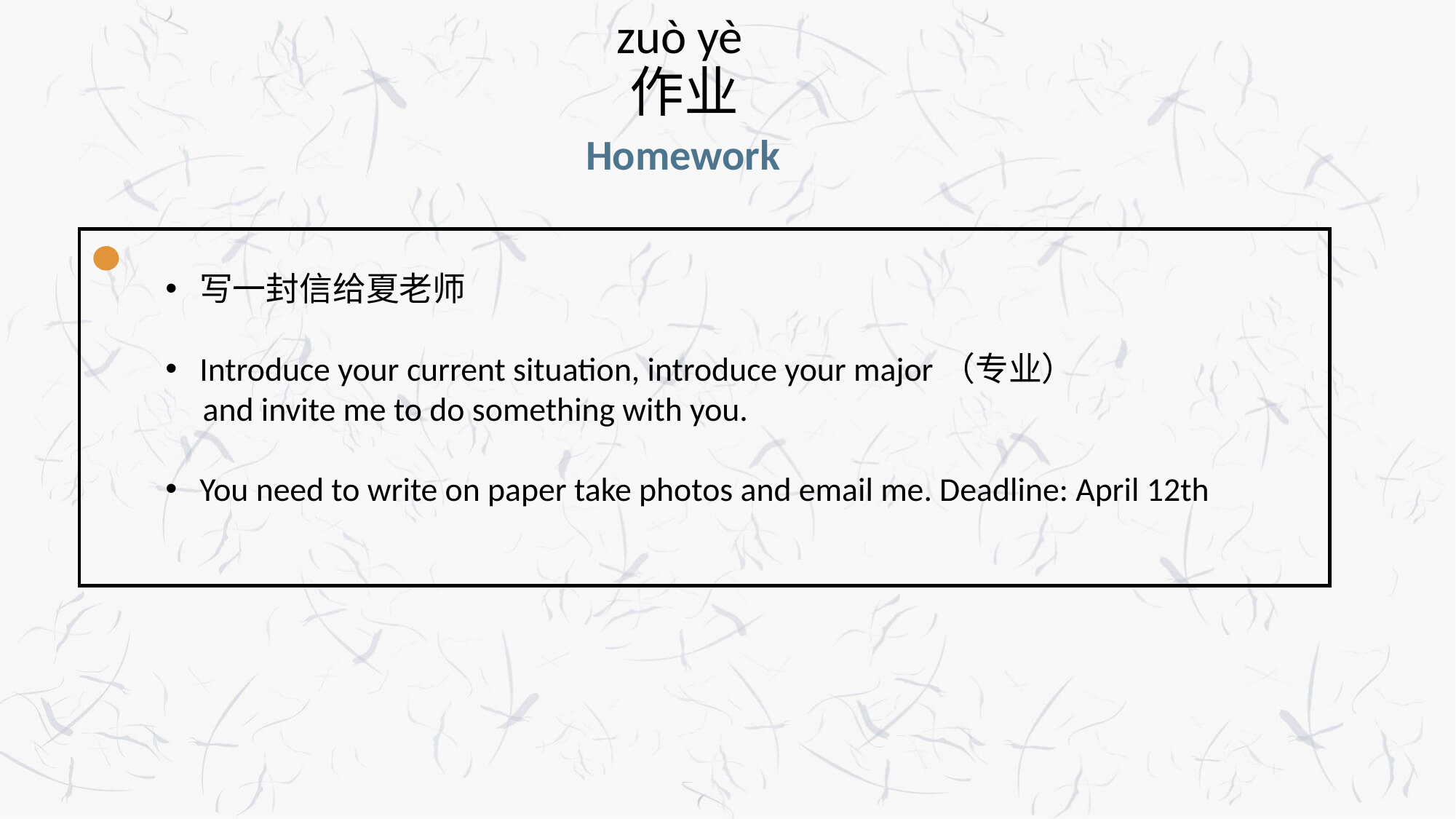

zuò yè
作业
Homework

写一封信给夏老师

Introduce your current situation, introduce your major（专业）
     and invite me to do something with you.

You need to write on paper take photos and email me. Deadline: April 12th